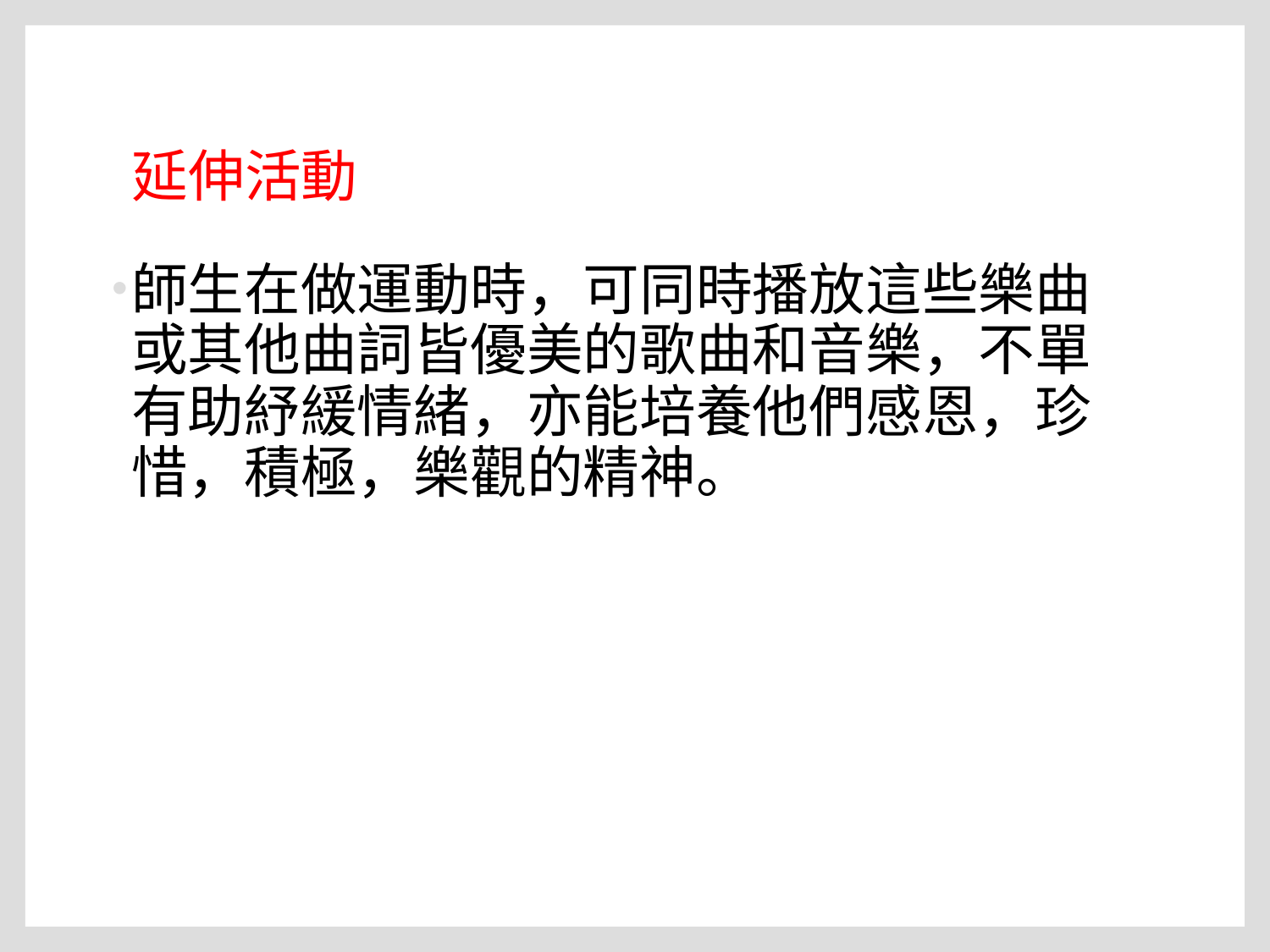

# 延伸活動
師生在做運動時，可同時播放這些樂曲或其他曲詞皆優美的歌曲和音樂，不單有助紓緩情緒，亦能培養他們感恩，珍惜，積極，樂觀的精神。